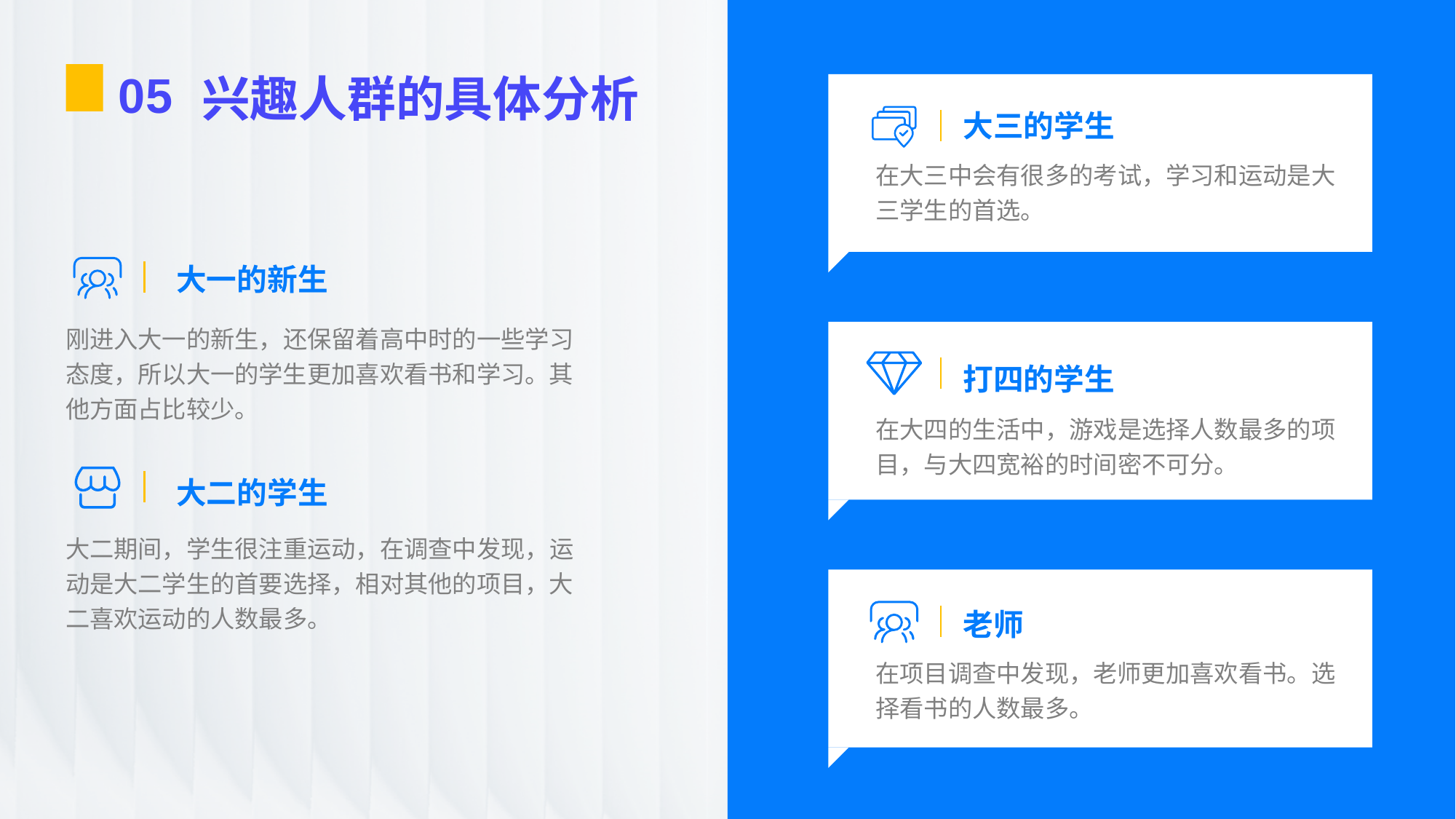

兴趣人群的具体分析
05

大三的学生

在大三中会有很多的考试，学习和运动是大三学生的首选。
大一的新生

刚进入大一的新生，还保留着高中时的一些学习态度，所以大一的学生更加喜欢看书和学习。其他方面占比较少。

打四的学生

在大四的生活中，游戏是选择人数最多的项目，与大四宽裕的时间密不可分。
大二的学生

大二期间，学生很注重运动，在调查中发现，运动是大二学生的首要选择，相对其他的项目，大二喜欢运动的人数最多。

老师

在项目调查中发现，老师更加喜欢看书。选择看书的人数最多。